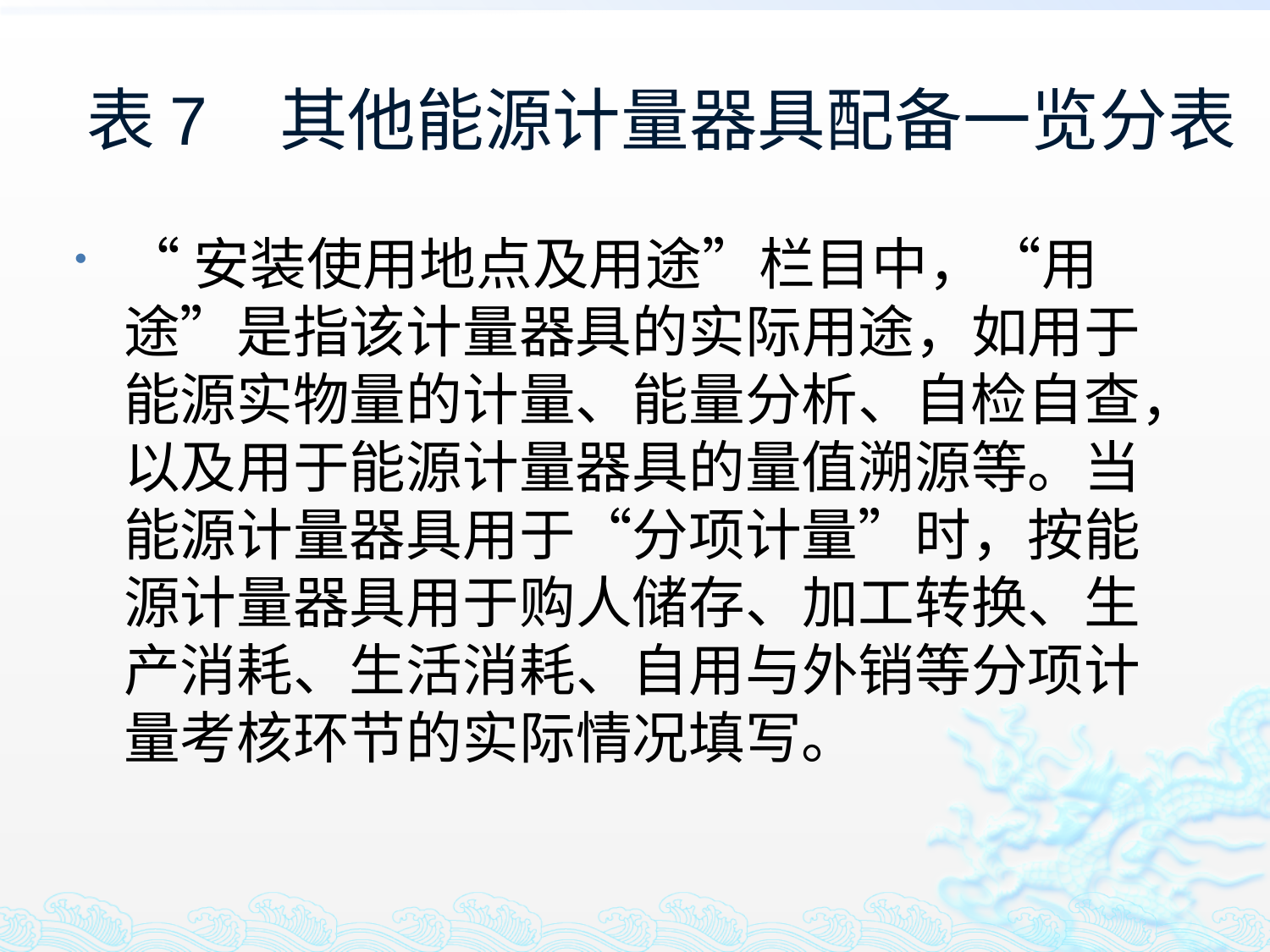

# 表7   其他能源计量器具配备一览分表
“安装使用地点及用途”栏目中，“用途”是指该计量器具的实际用途，如用于能源实物量的计量、能量分析、自检自查，以及用于能源计量器具的量值溯源等。当能源计量器具用于“分项计量”时，按能源计量器具用于购人储存、加工转换、生产消耗、生活消耗、自用与外销等分项计量考核环节的实际情况填写。